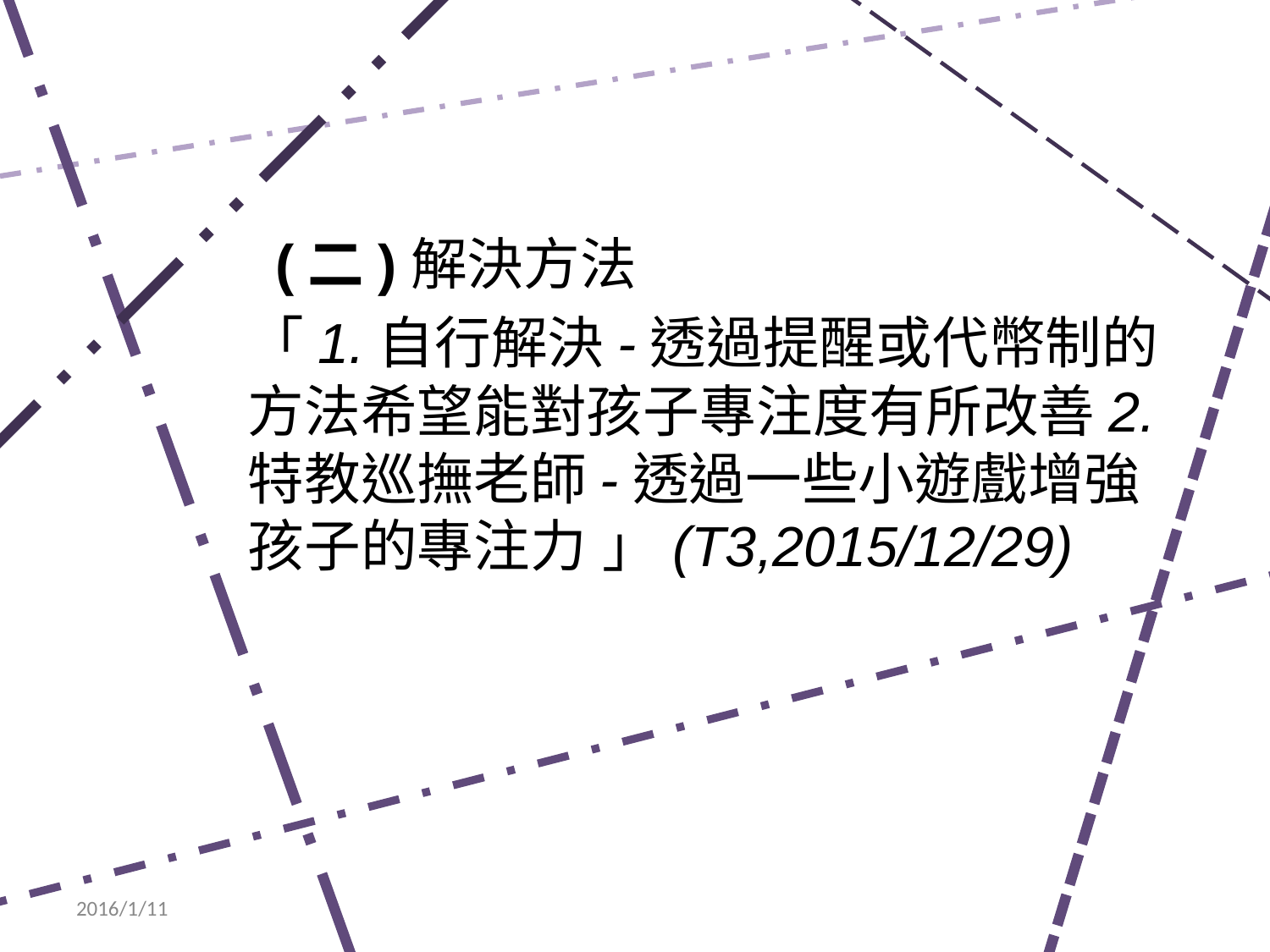

(二)解決方法
「1.自行解決-透過提醒或代幣制的方法希望能對孩子專注度有所改善2.特教巡撫老師-透過一些小遊戲增強孩子的專注力 」(T3,2015/12/29)

2016/1/11